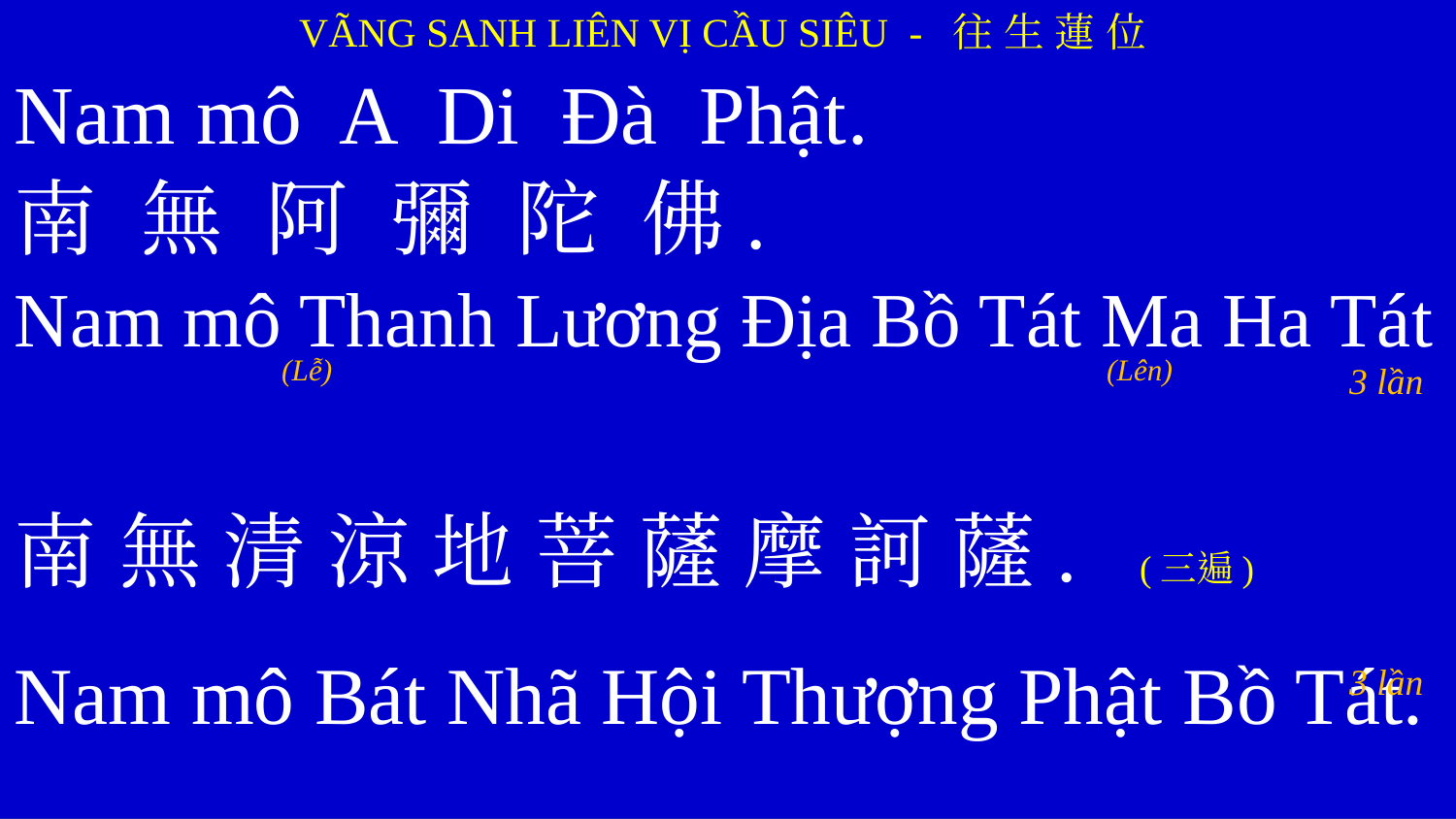

VÃNG SANH LIÊN VỊ CẦU SIÊU  -  往 生 蓮 位
Nam mô  A  Di  Đà  Phật.
南  無  阿  彌  陀  佛.
Nam mô Thanh Lương Địa Bồ Tát Ma Ha Tát

南 無 清 涼 地 菩 薩 摩 訶 薩.   (三遍)

Nam mô Bát Nhã Hội Thượng Phật Bồ Tát.
南 無 般 若 會 上 佛 菩 薩.   (三遍)
(Lễ)
(Lên)
3 lần
3 lần